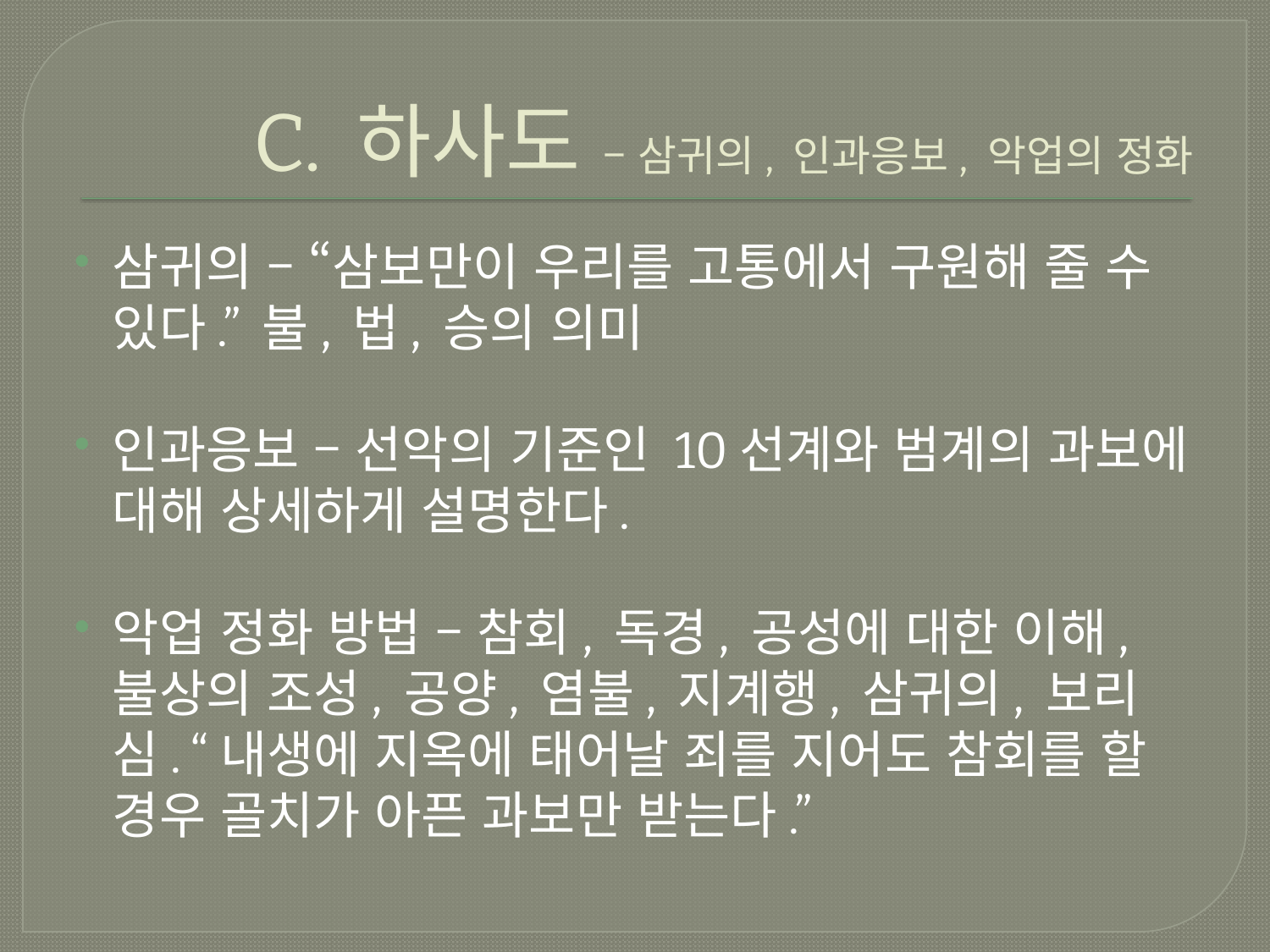

# C. 하사도 – 삼귀의, 인과응보, 악업의 정화
삼귀의 – “삼보만이 우리를 고통에서 구원해 줄 수 있다.” 불, 법, 승의 의미

인과응보 – 선악의 기준인 10선계와 범계의 과보에 대해 상세하게 설명한다.

악업 정화 방법 – 참회, 독경, 공성에 대한 이해, 불상의 조성, 공양, 염불, 지계행, 삼귀의, 보리심. “내생에 지옥에 태어날 죄를 지어도 참회를 할 경우 골치가 아픈 과보만 받는다.”